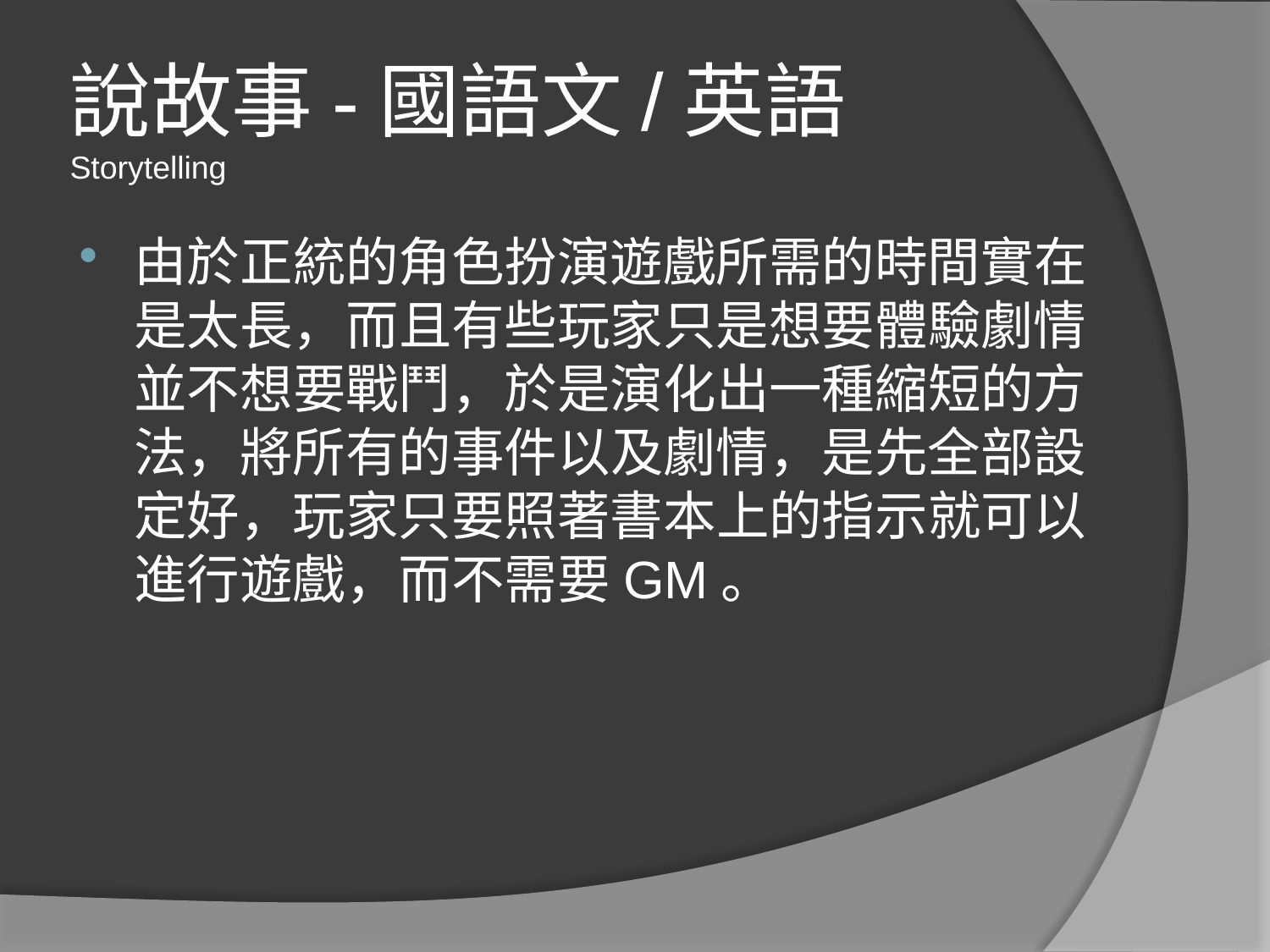

說故事-國語文/英語
Storytelling
由於正統的角色扮演遊戲所需的時間實在是太長，而且有些玩家只是想要體驗劇情並不想要戰鬥，於是演化出一種縮短的方法，將所有的事件以及劇情，是先全部設定好，玩家只要照著書本上的指示就可以進行遊戲，而不需要GM。